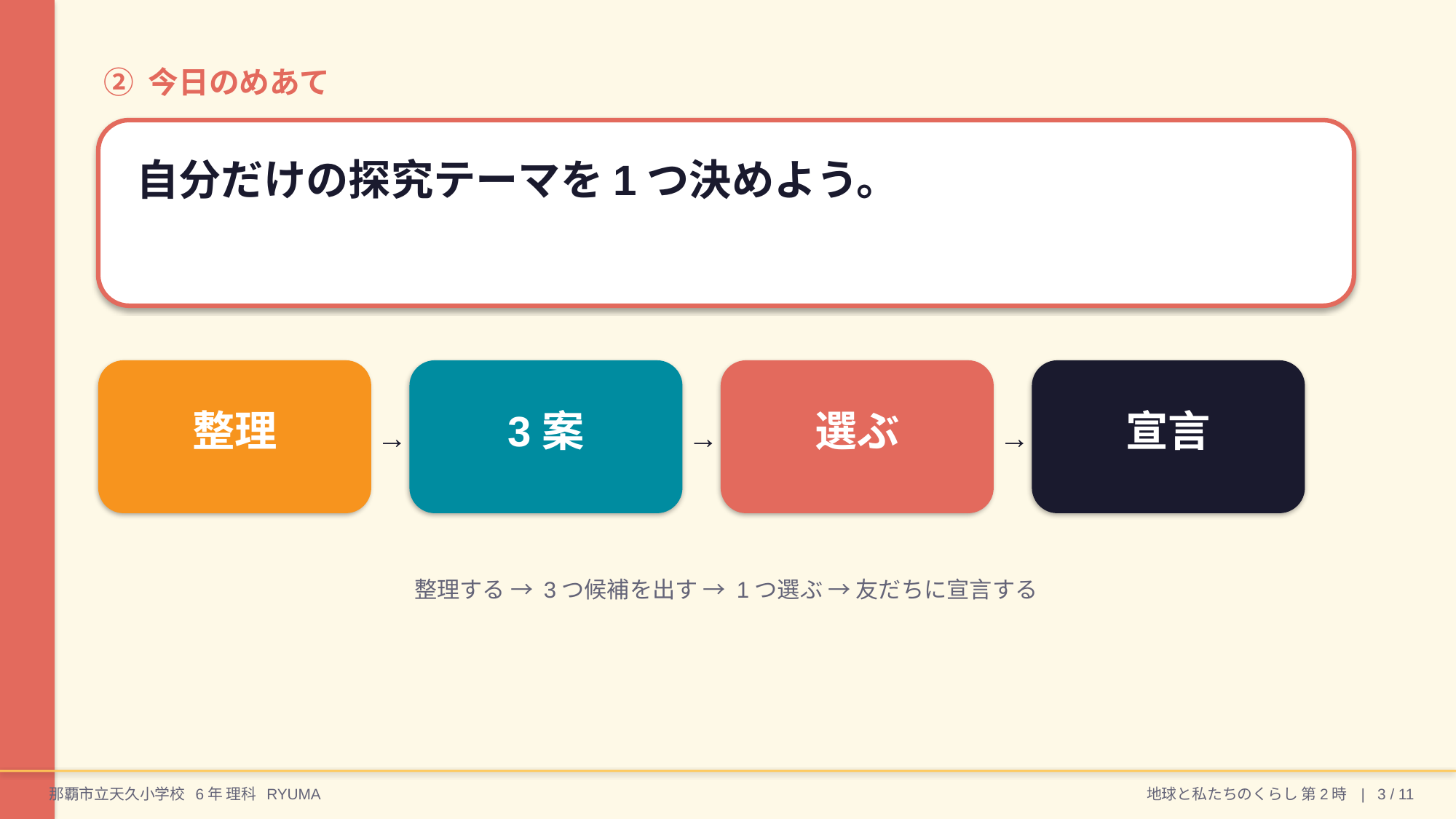

② 今日のめあて

自分だけの探究テーマを1つ決めよう。

整理
3案
選ぶ
宣言
→
→
→
整理する → 3つ候補を出す → 1つ選ぶ → 友だちに宣言する

那覇市立天久小学校  6年 理科  RYUMA
地球と私たちのくらし 第2時   |   3 / 11